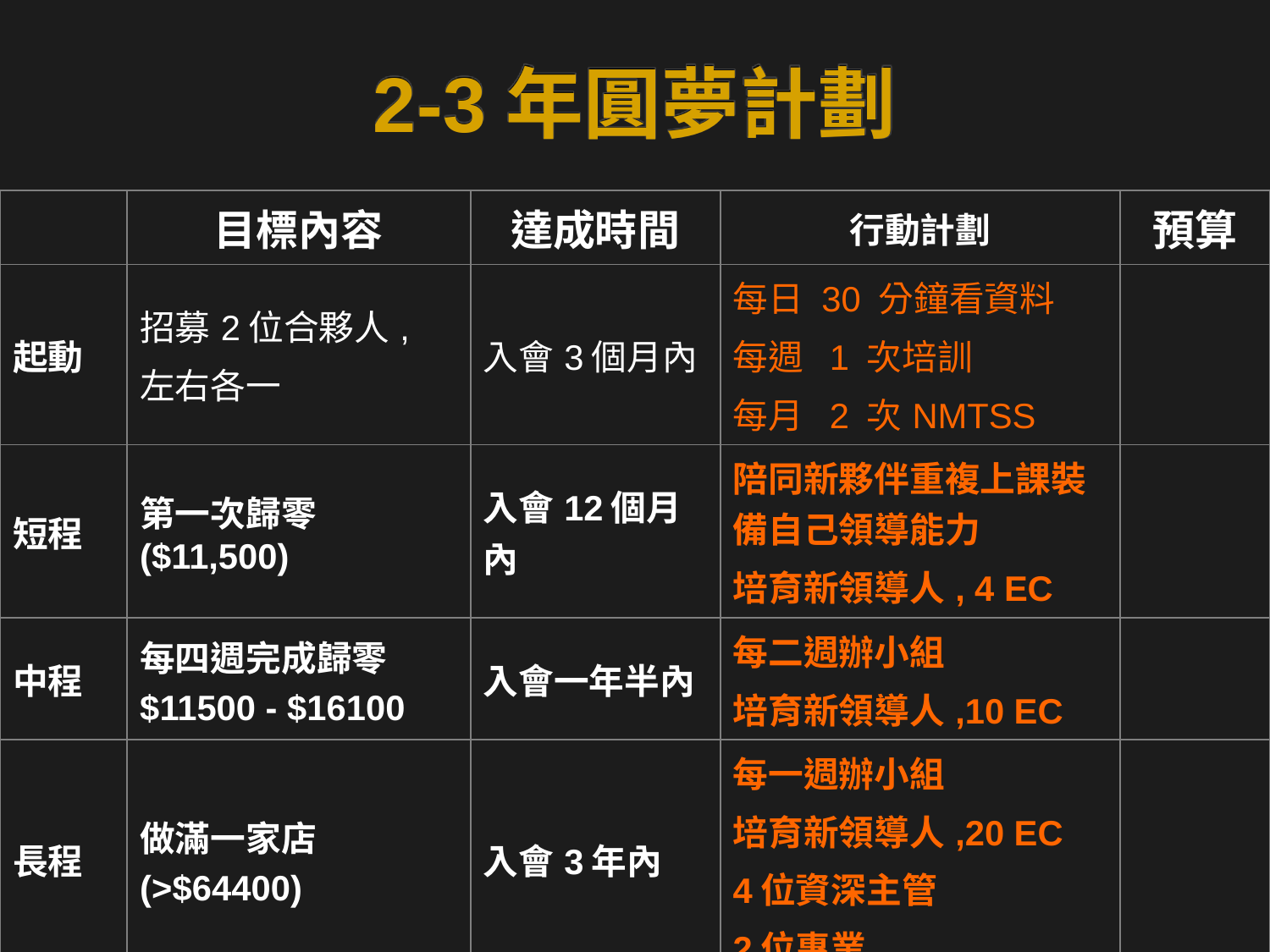

# 2-3年圓夢計劃
|  | 目標內容 | 達成時間 | 行動計劃 | 預算 |
| --- | --- | --- | --- | --- |
| 起動 | 招募2位合夥人, 左右各一 | 入會3個月內 | 每日 30 分鐘看資料 每週 1 次培訓 每月 2 次NMTSS |  |
| 短程 | 第一次歸零 ($11,500) | 入會12個月內 | 陪同新夥伴重複上課裝備自己領導能力 培育新領導人, 4 EC |  |
| 中程 | 每四週完成歸零 $11500 - $16100 | 入會一年半內 | 每二週辦小組 培育新領導人,10 EC |  |
| 長程 | 做滿一家店 (>$64400) | 入會3年內 | 每一週辦小組 培育新領導人,20 EC 4位資深主管 2位專業 |  |